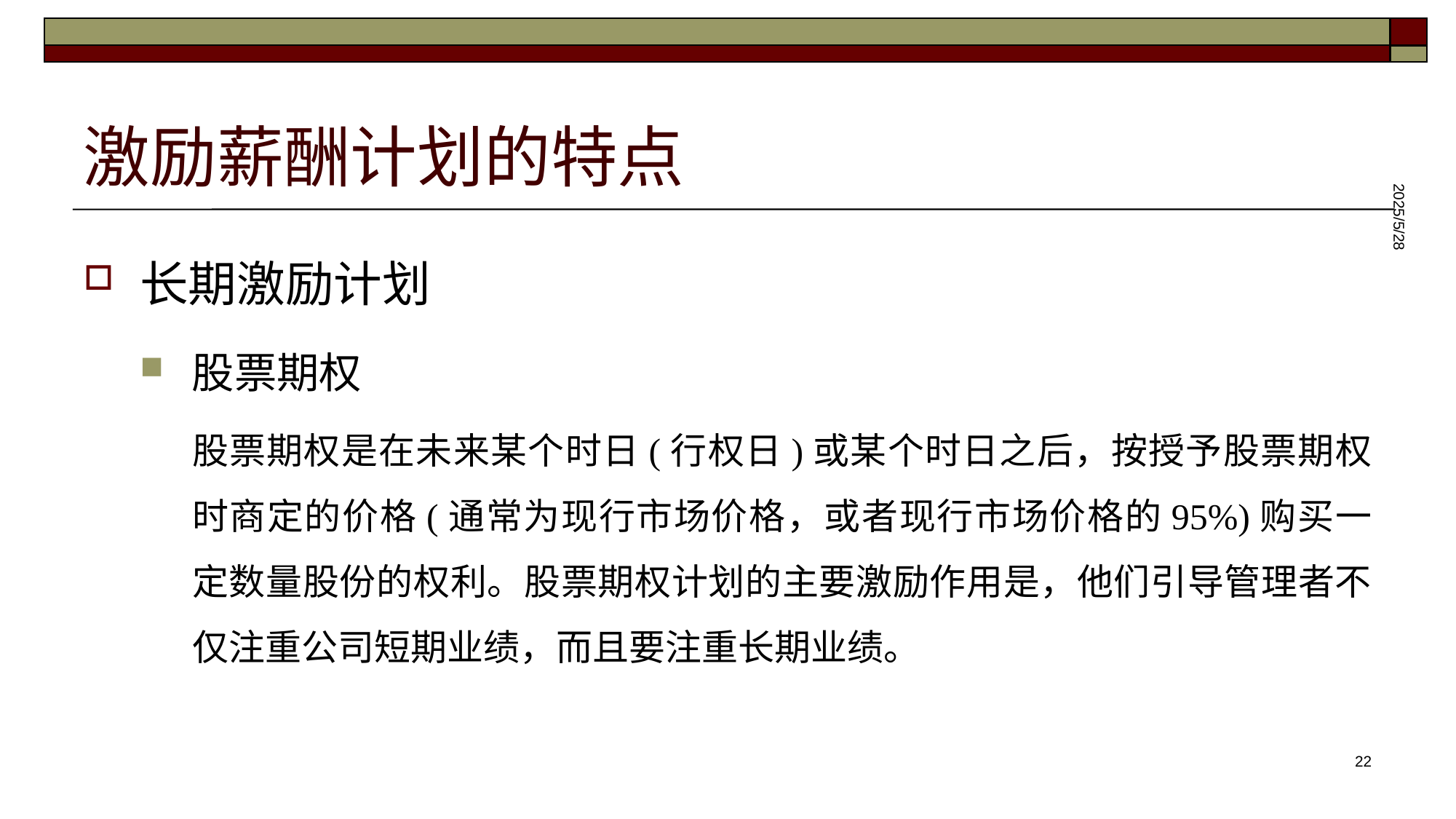

# 激励薪酬计划的特点
2025/5/28
长期激励计划
股票期权
股票期权是在未来某个时日(行权日)或某个时日之后，按授予股票期权时商定的价格(通常为现行市场价格，或者现行市场价格的95%)购买一定数量股份的权利。股票期权计划的主要激励作用是，他们引导管理者不仅注重公司短期业绩，而且要注重长期业绩。

22